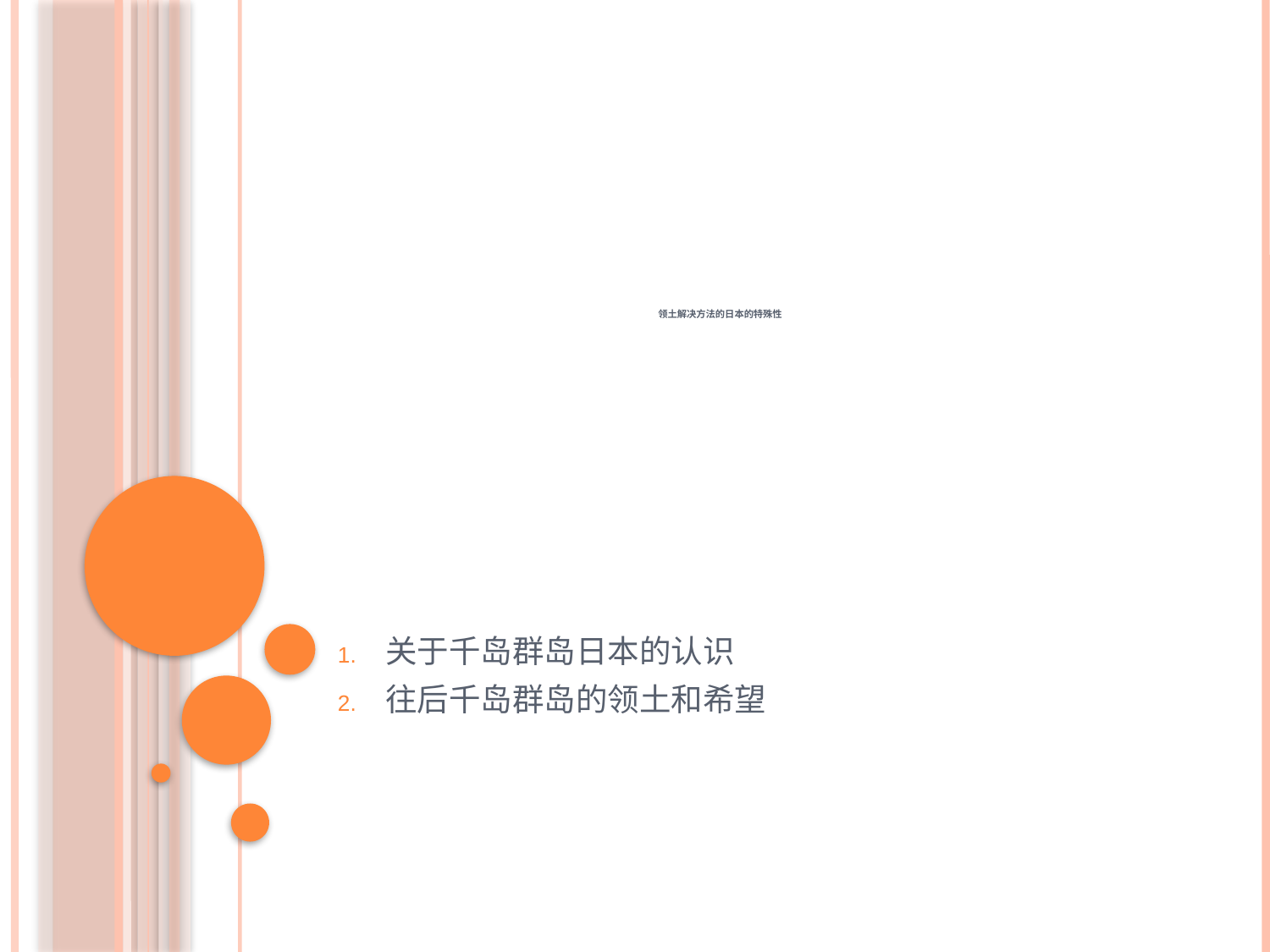

# 领土解决方法的日本的特殊性

关于千岛群岛日本的认识
往后千岛群岛的领土和希望